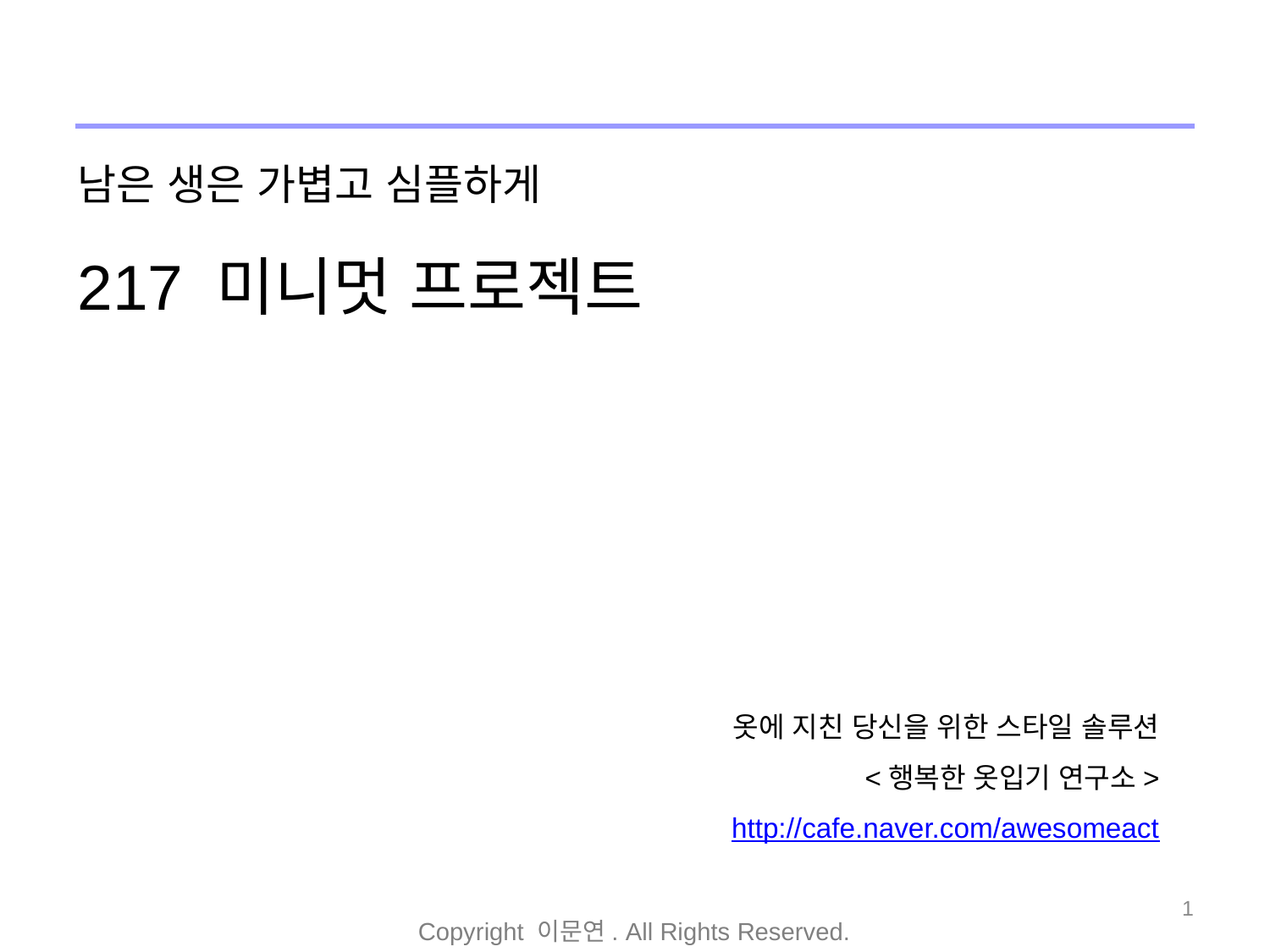

남은 생은 가볍고 심플하게
217 미니멋 프로젝트
옷에 지친 당신을 위한 스타일 솔루션
<행복한 옷입기 연구소>
http://cafe.naver.com/awesomeact
1
Copyright 이문연. All Rights Reserved.